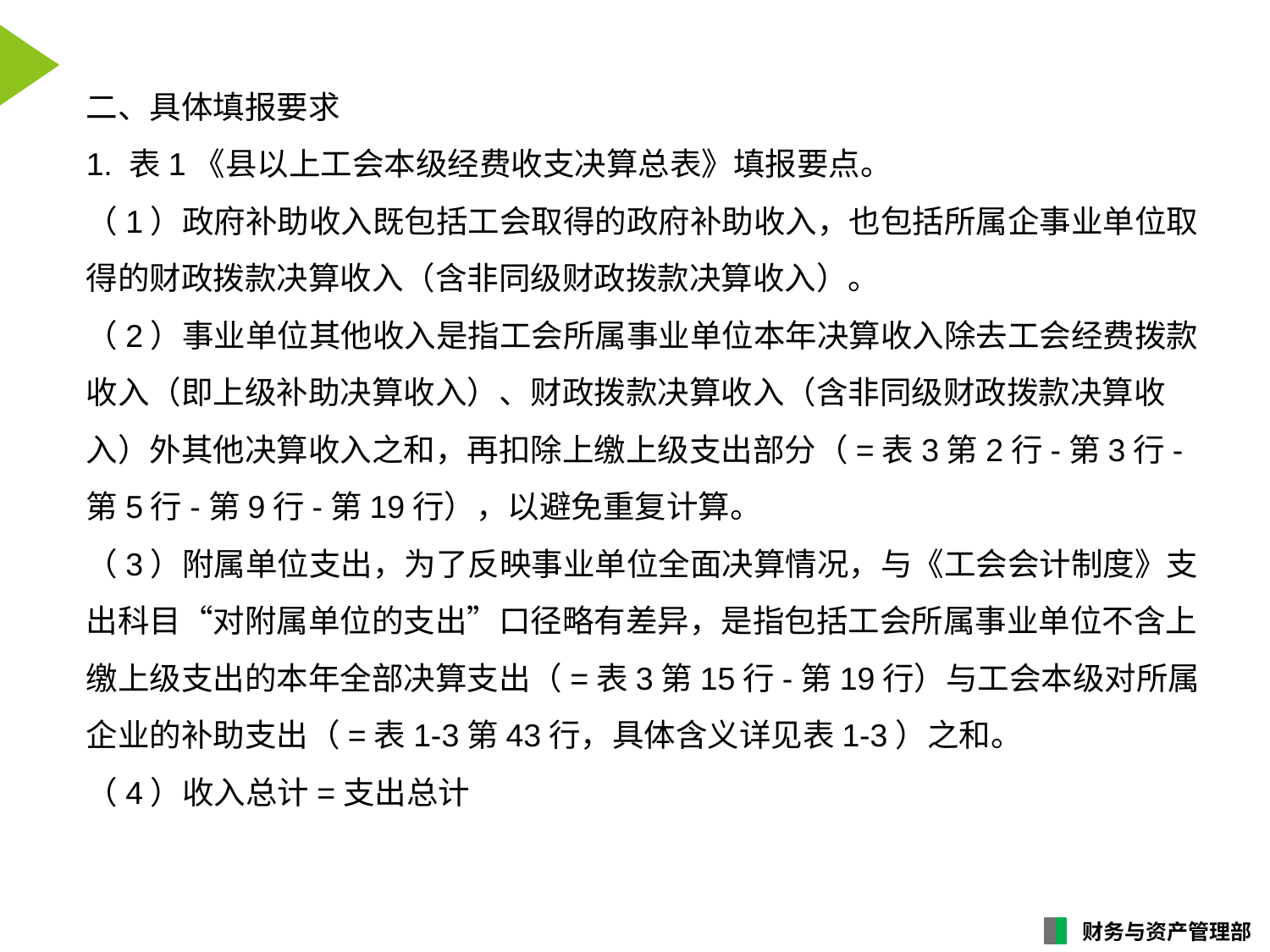

#
二、具体填报要求
1. 表1《县以上工会本级经费收支决算总表》填报要点。
（1）政府补助收入既包括工会取得的政府补助收入，也包括所属企事业单位取得的财政拨款决算收入（含非同级财政拨款决算收入）。
（2）事业单位其他收入是指工会所属事业单位本年决算收入除去工会经费拨款收入（即上级补助决算收入）、财政拨款决算收入（含非同级财政拨款决算收入）外其他决算收入之和，再扣除上缴上级支出部分（=表3第2行-第3行-第5行-第9行-第19行），以避免重复计算。
（3）附属单位支出，为了反映事业单位全面决算情况，与《工会会计制度》支出科目“对附属单位的支出”口径略有差异，是指包括工会所属事业单位不含上缴上级支出的本年全部决算支出（=表3第15行-第19行）与工会本级对所属企业的补助支出（=表1-3第43行，具体含义详见表1-3）之和。
（4）收入总计=支出总计